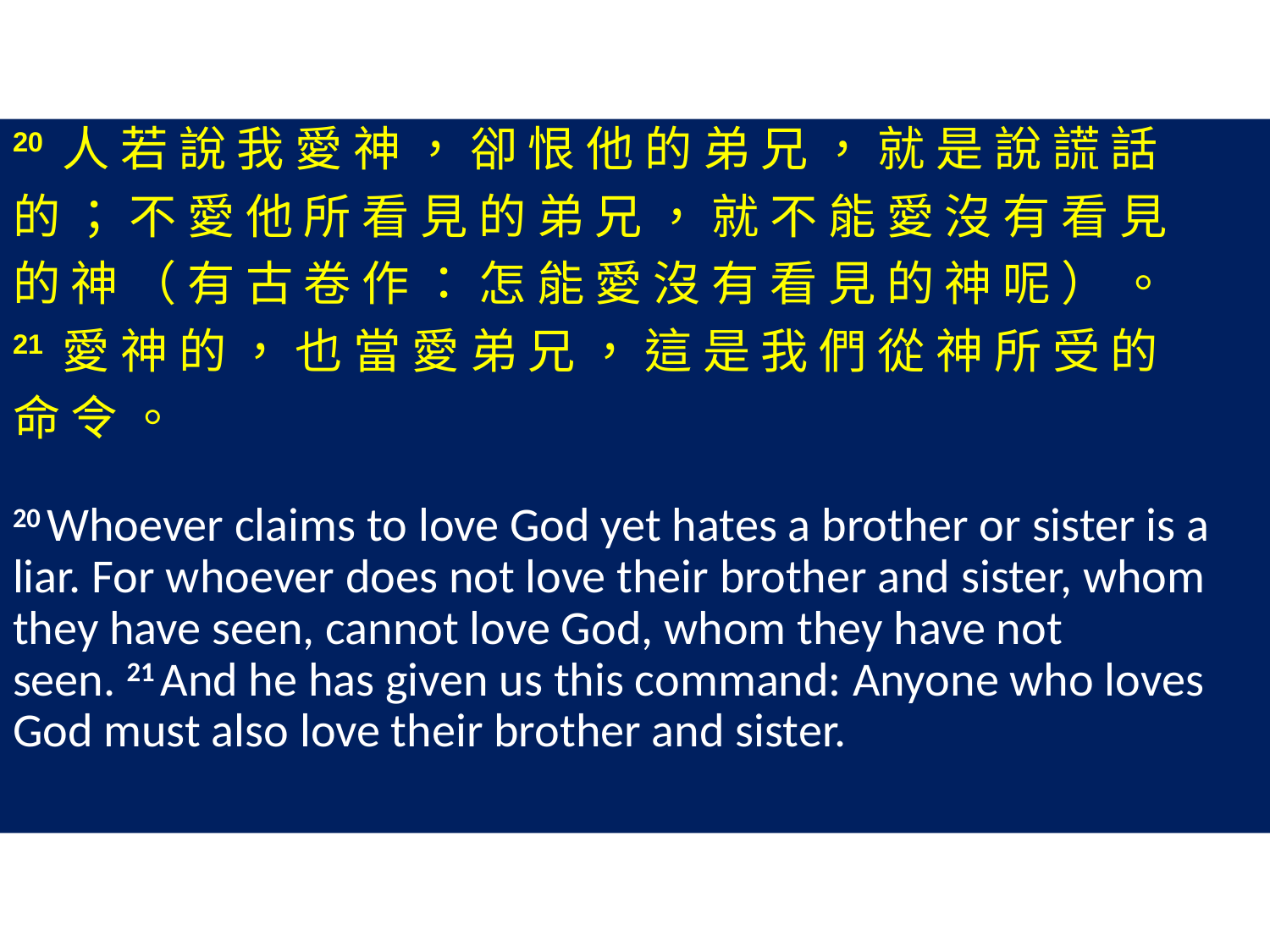

20 人 若 說 我 愛 神 ， 卻 恨 他 的 弟 兄 ， 就 是 說 謊 話
的 ； 不 愛 他 所 看 見 的 弟 兄 ， 就 不 能 愛 沒 有 看 見
的 神 （ 有 古 卷 作 ： 怎 能 愛 沒 有 看 見 的 神 呢 ） 。
21 愛 神 的 ， 也 當 愛 弟 兄 ， 這 是 我 們 從 神 所 受 的
命 令 。

20 Whoever claims to love God yet hates a brother or sister is a liar. For whoever does not love their brother and sister, whom they have seen, cannot love God, whom they have not seen. 21 And he has given us this command: Anyone who loves God must also love their brother and sister.